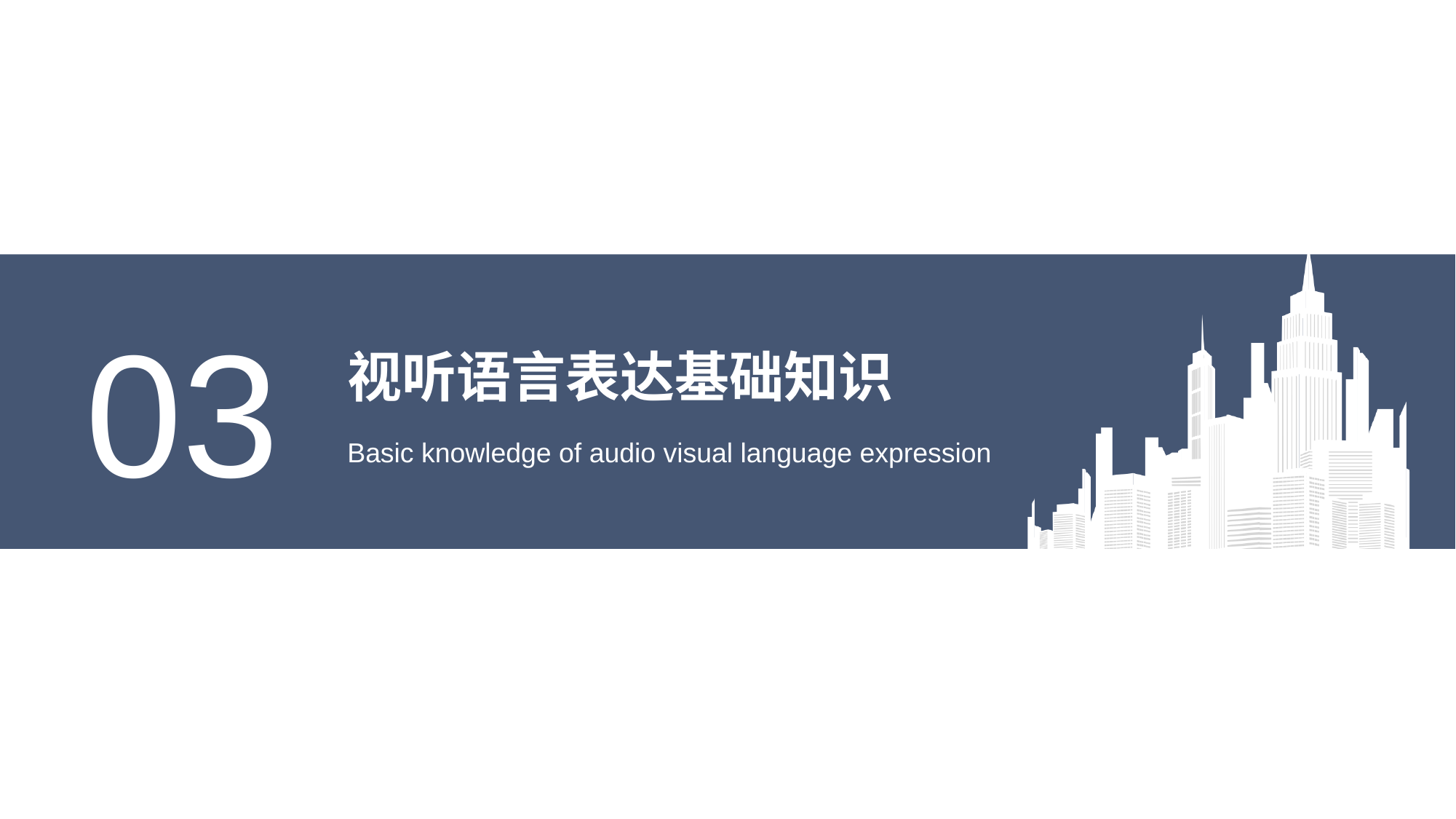

03
# 视听语言表达基础知识
Basic knowledge of audio visual language expression